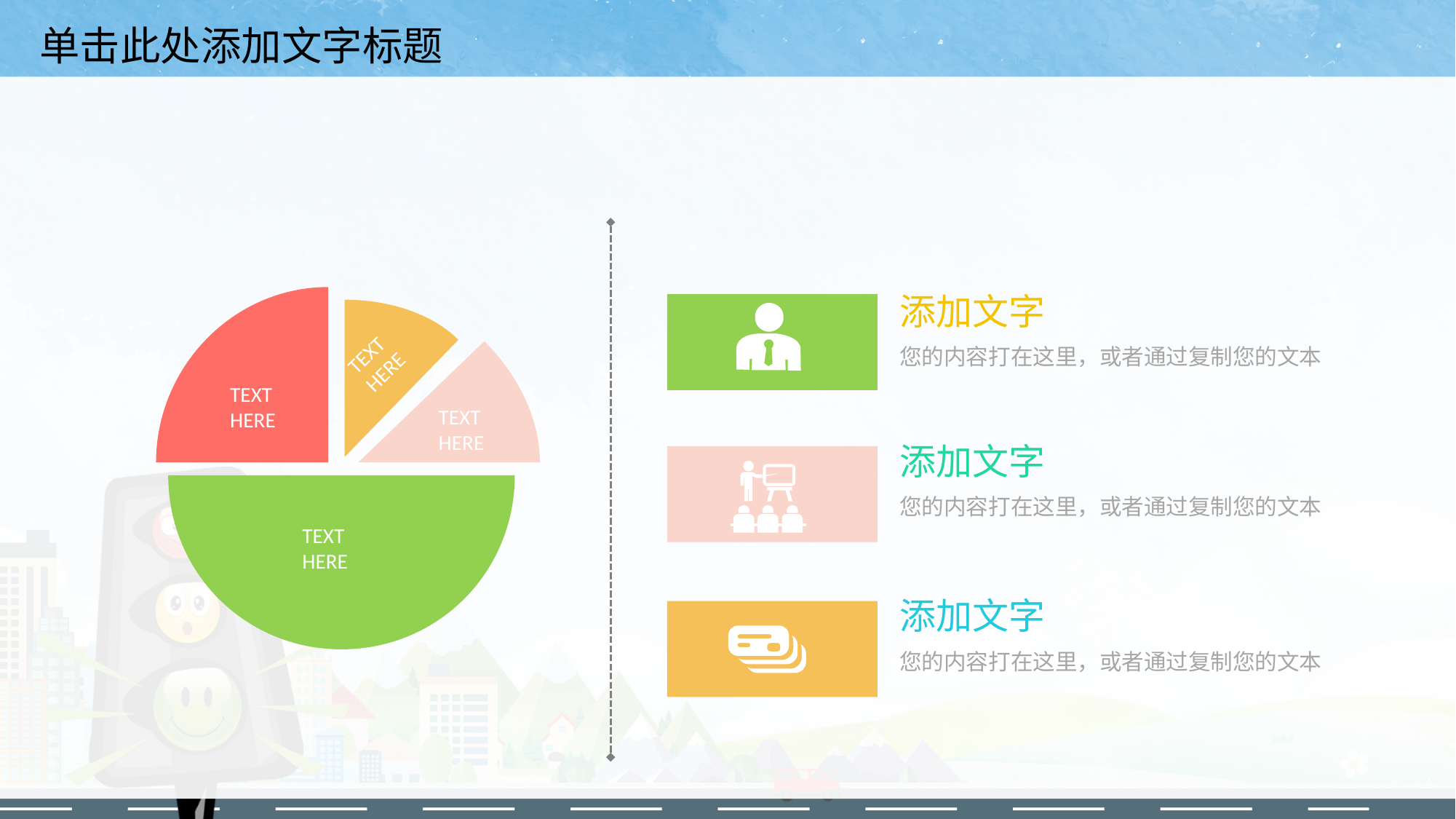

0
添加文字

TEXT HERE
您的内容打在这里，或者通过复制您的文本

TEXT HERE
TEXT HERE
添加文字

您的内容打在这里，或者通过复制您的文本
TEXT HERE
添加文字

您的内容打在这里，或者通过复制您的文本